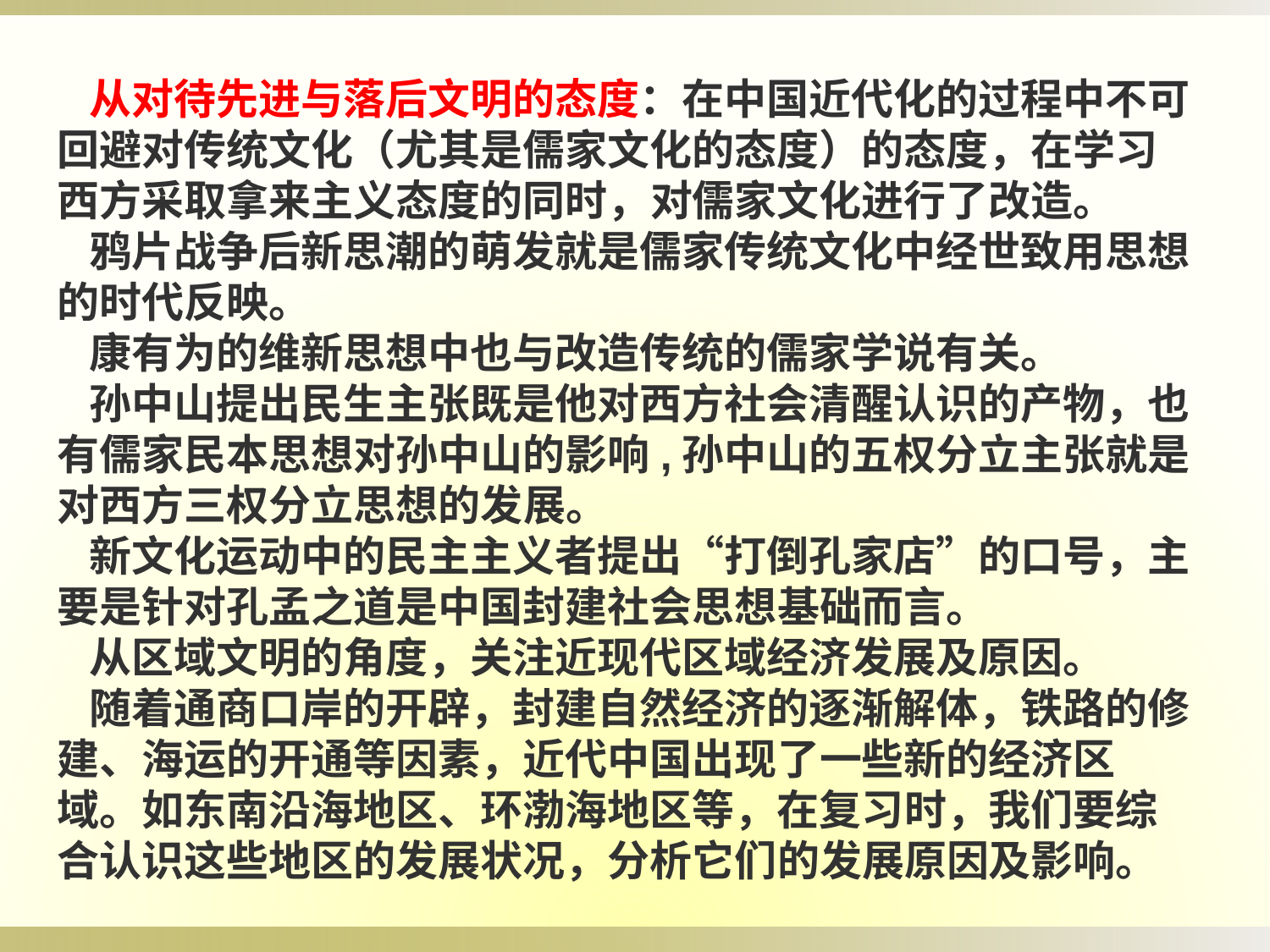

从对待先进与落后文明的态度：在中国近代化的过程中不可回避对传统文化（尤其是儒家文化的态度）的态度，在学习西方采取拿来主义态度的同时，对儒家文化进行了改造。
鸦片战争后新思潮的萌发就是儒家传统文化中经世致用思想的时代反映。
康有为的维新思想中也与改造传统的儒家学说有关。
孙中山提出民生主张既是他对西方社会清醒认识的产物，也有儒家民本思想对孙中山的影响,孙中山的五权分立主张就是对西方三权分立思想的发展。
新文化运动中的民主主义者提出“打倒孔家店”的口号，主要是针对孔孟之道是中国封建社会思想基础而言。
从区域文明的角度，关注近现代区域经济发展及原因。
随着通商口岸的开辟，封建自然经济的逐渐解体，铁路的修建、海运的开通等因素，近代中国出现了一些新的经济区域。如东南沿海地区、环渤海地区等，在复习时，我们要综合认识这些地区的发展状况，分析它们的发展原因及影响。